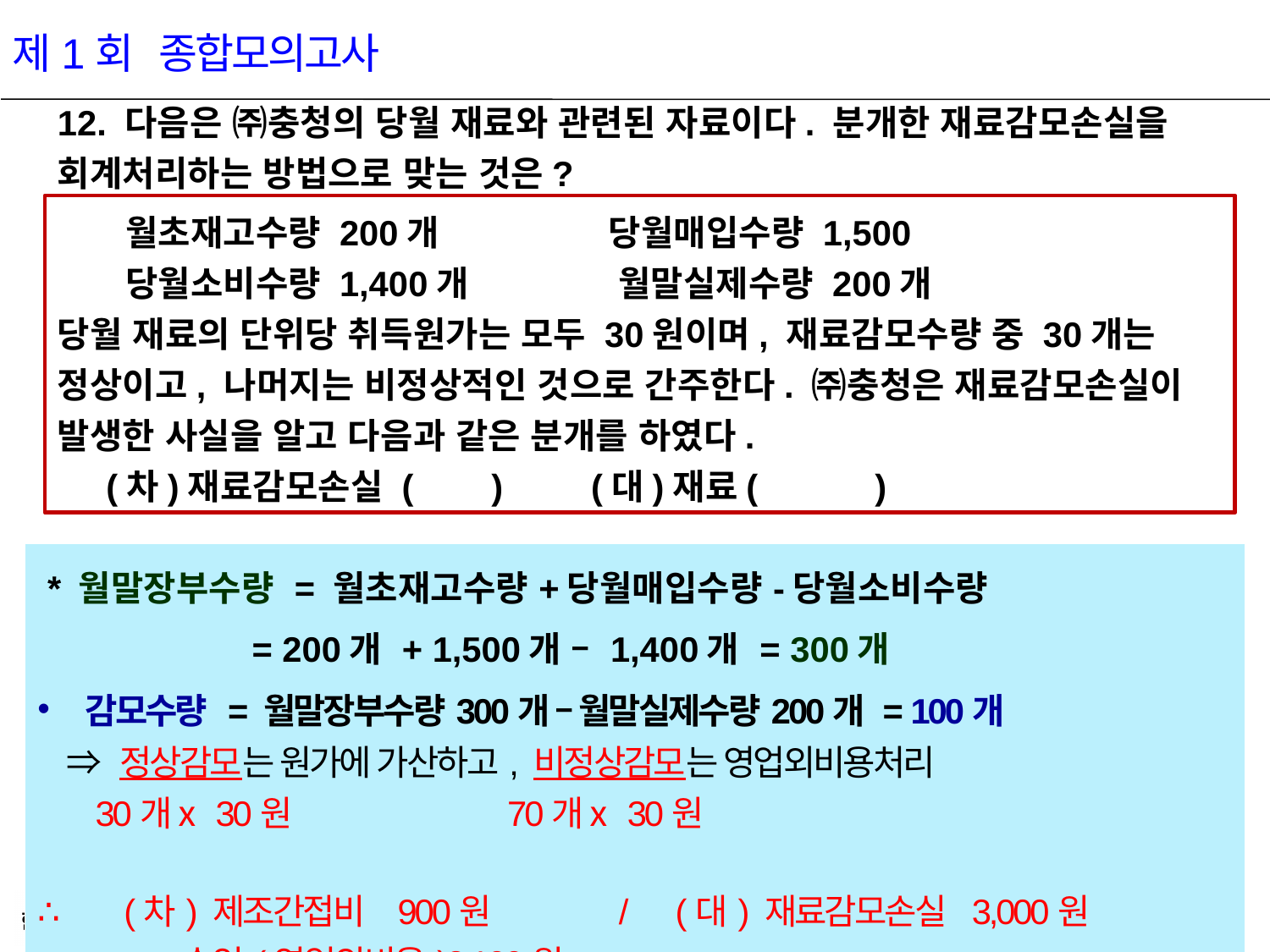

제1회   종합모의고사
12. 다음은 ㈜충청의 당월 재료와 관련된 자료이다. 분개한 재료감모손실을 회계처리하는 방법으로 맞는 것은?
      월초재고수량 200개                 당월매입수량 1,500
      당월소비수량 1,400개               월말실제수량 200개
당월 재료의 단위당 취득원가는 모두 30원이며, 재료감모수량 중 30개는 정상이고, 나머지는 비정상적인 것으로 간주한다. ㈜충청은 재료감모손실이 발생한 사실을 알고 다음과 같은 분개를 하였다.
     (차)재료감모손실 (        )         (대)재료(            )
| \* 월말장부수량 = 월초재고수량+당월매입수량-당월소비수량 = 200개 + 1,500개 – 1,400개 = 300개 감모수량 = 월말장부수량300개 – 월말실제수량200개 = 100개 ⇒ 정상감모는 원가에 가산하고, 비정상감모는 영업외비용처리 30개ⅹ30원 70개ⅹ30원 ∴ (차) 제조간접비 900원 / (대) 재료감모손실 3,000원 손익(영업외비용)2,100원 |
| --- |
3